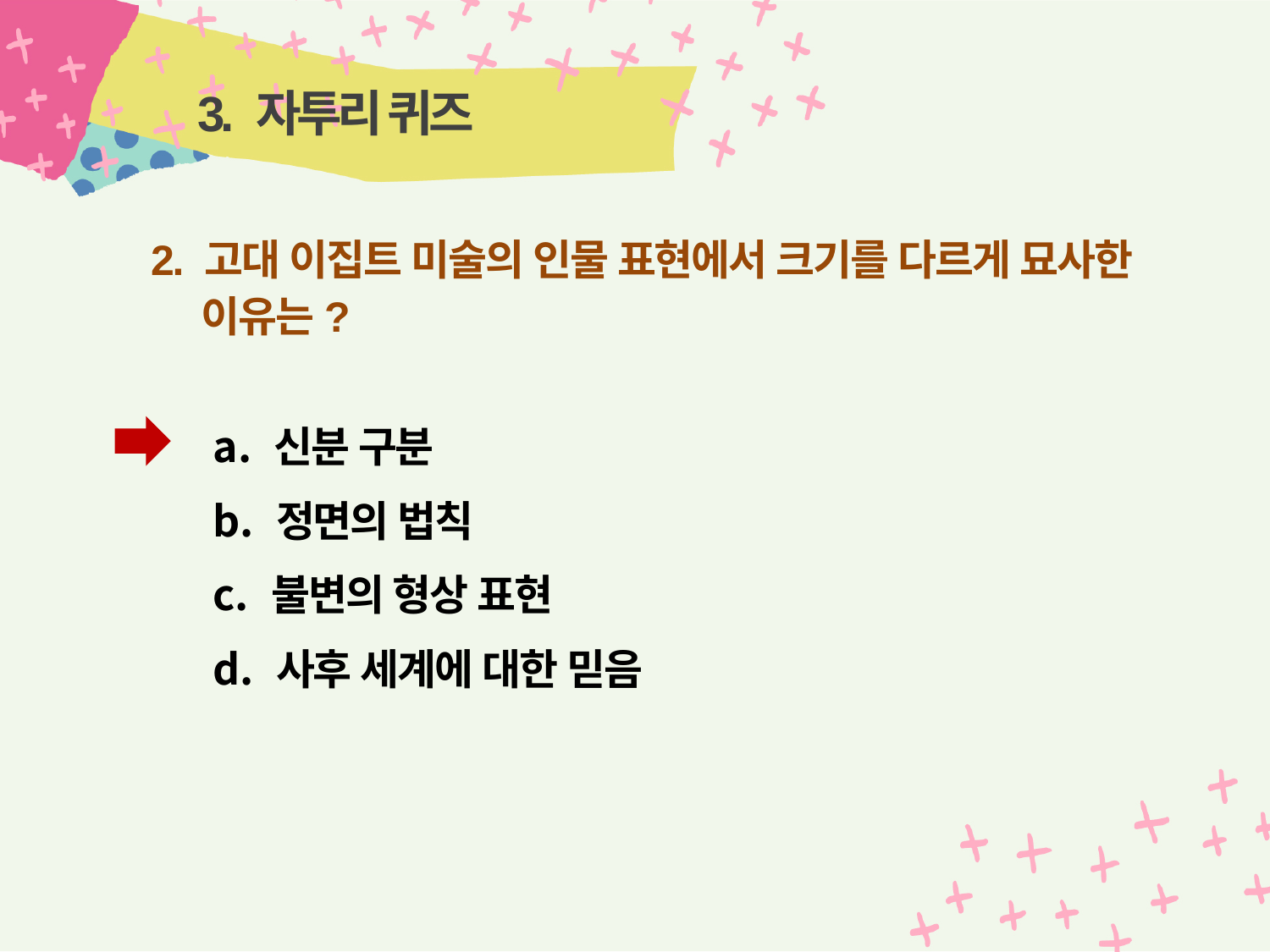

# 3. 자투리 퀴즈
2. 고대 이집트 미술의 인물 표현에서 크기를 다르게 묘사한 이유는?

 신분 구분
 정면의 법칙
 불변의 형상 표현
 사후 세계에 대한 믿음